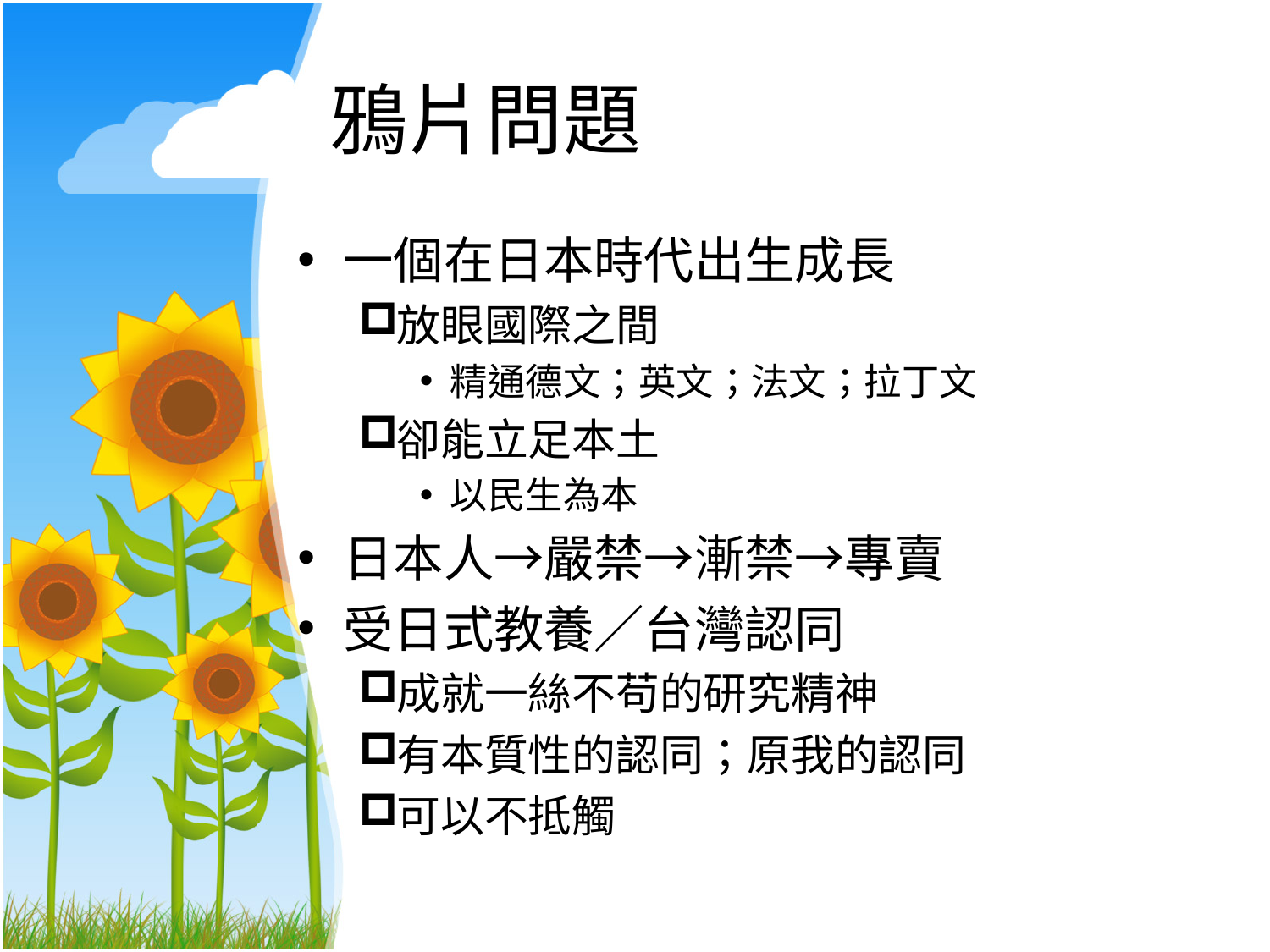

# 鴉片問題
一個在日本時代出生成長
放眼國際之間
精通德文；英文；法文；拉丁文
卻能立足本土
以民生為本
日本人→嚴禁→漸禁→專賣
受日式教養／台灣認同
成就一絲不苟的研究精神
有本質性的認同；原我的認同
可以不抵觸